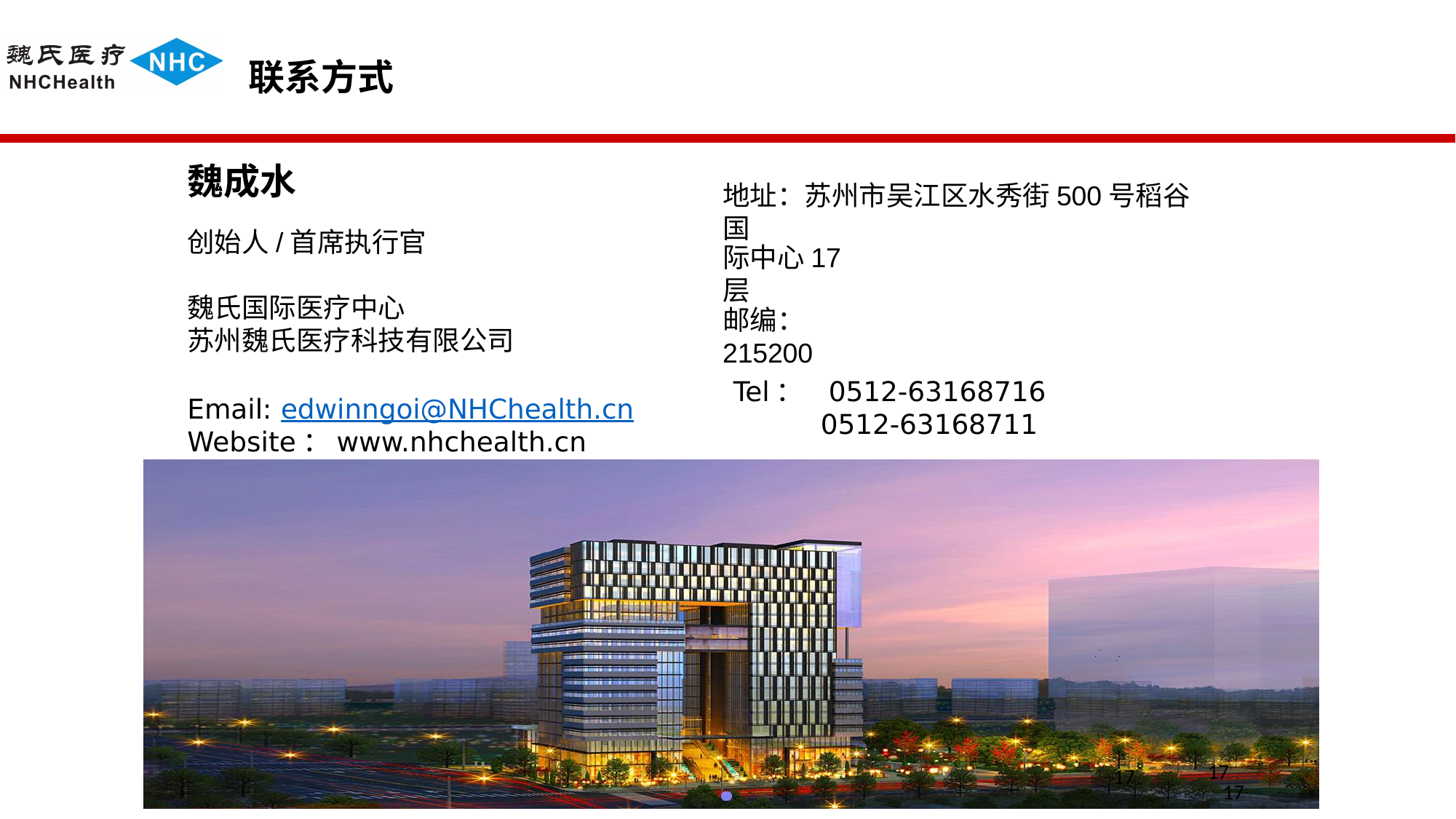

# 联系方式
魏成水
创始人/首席执行官

魏氏国际医疗中心
苏州魏氏医疗科技有限公司

Email: edwinngoi@NHChealth.cn
Website：www.nhchealth.cn
地址：苏州市吴江区水秀街500号稻谷国
际中心17层
邮编： 215200
Tel：   0512-63168716
          0512-63168711

17
17
17